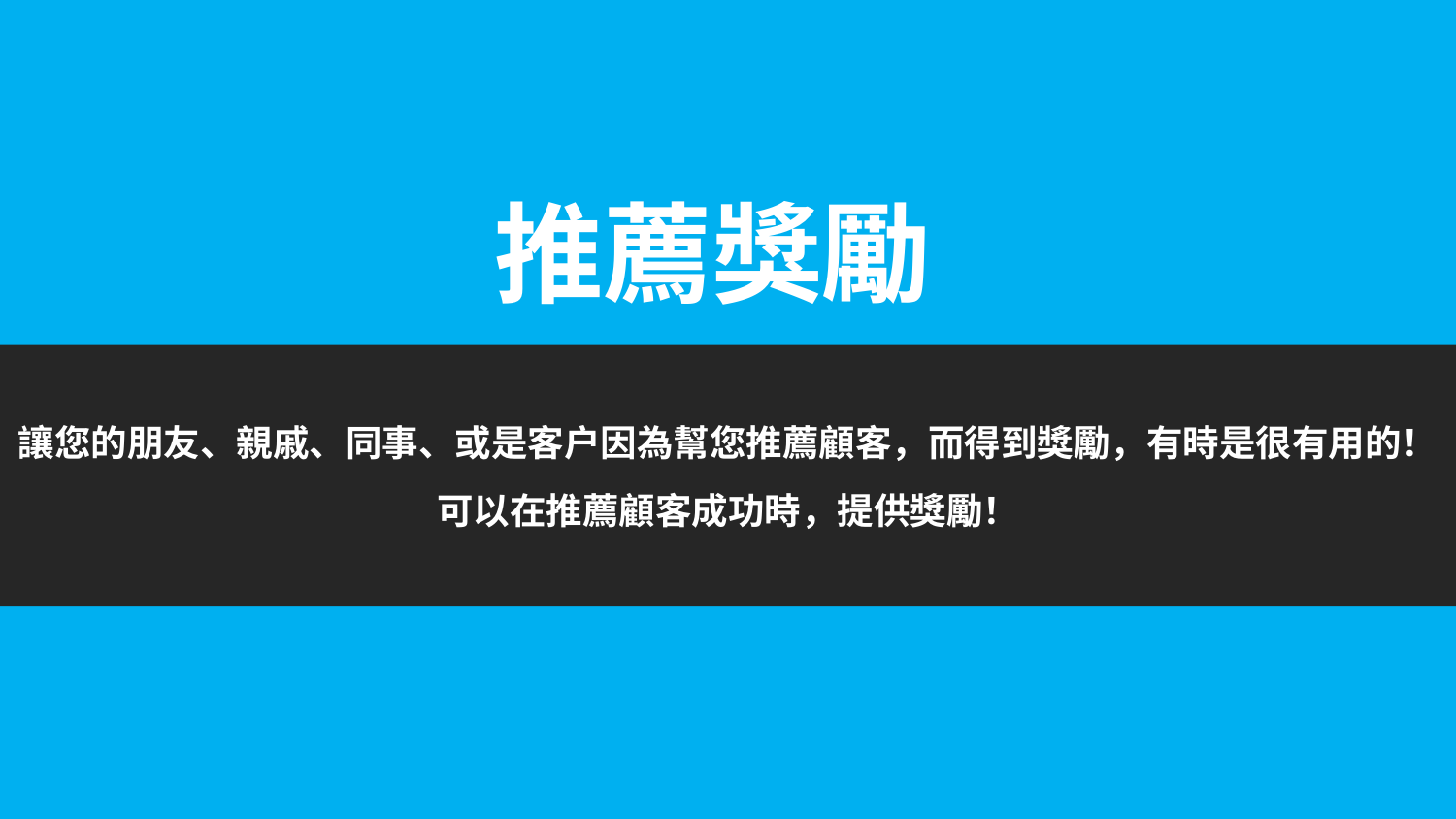

推薦獎勵

讓您的朋友、親戚、同事、或是客戶因為幫您推薦顧客，而得到獎勵，有時是很有用的！
可以在推薦顧客成功時，提供獎勵！